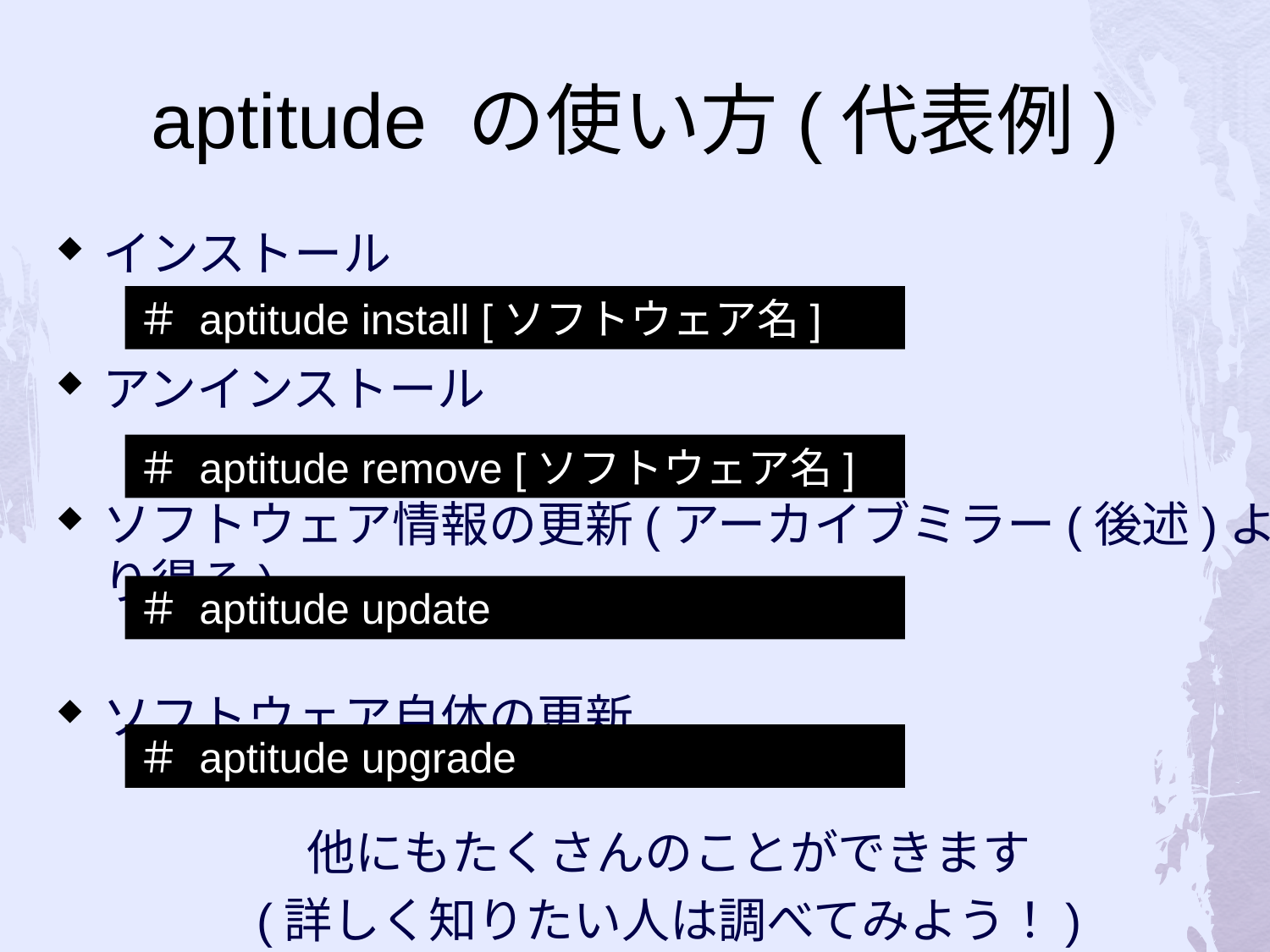

# aptitude の使い方(代表例)
インストール

アンインストール

ソフトウェア情報の更新(アーカイブミラー(後述)より得る)

ソフトウェア自体の更新

他にもたくさんのことができます
(詳しく知りたい人は調べてみよう！)
＃ aptitude install [ソフトウェア名]
＃ aptitude remove [ソフトウェア名]
＃ aptitude update
＃ aptitude upgrade